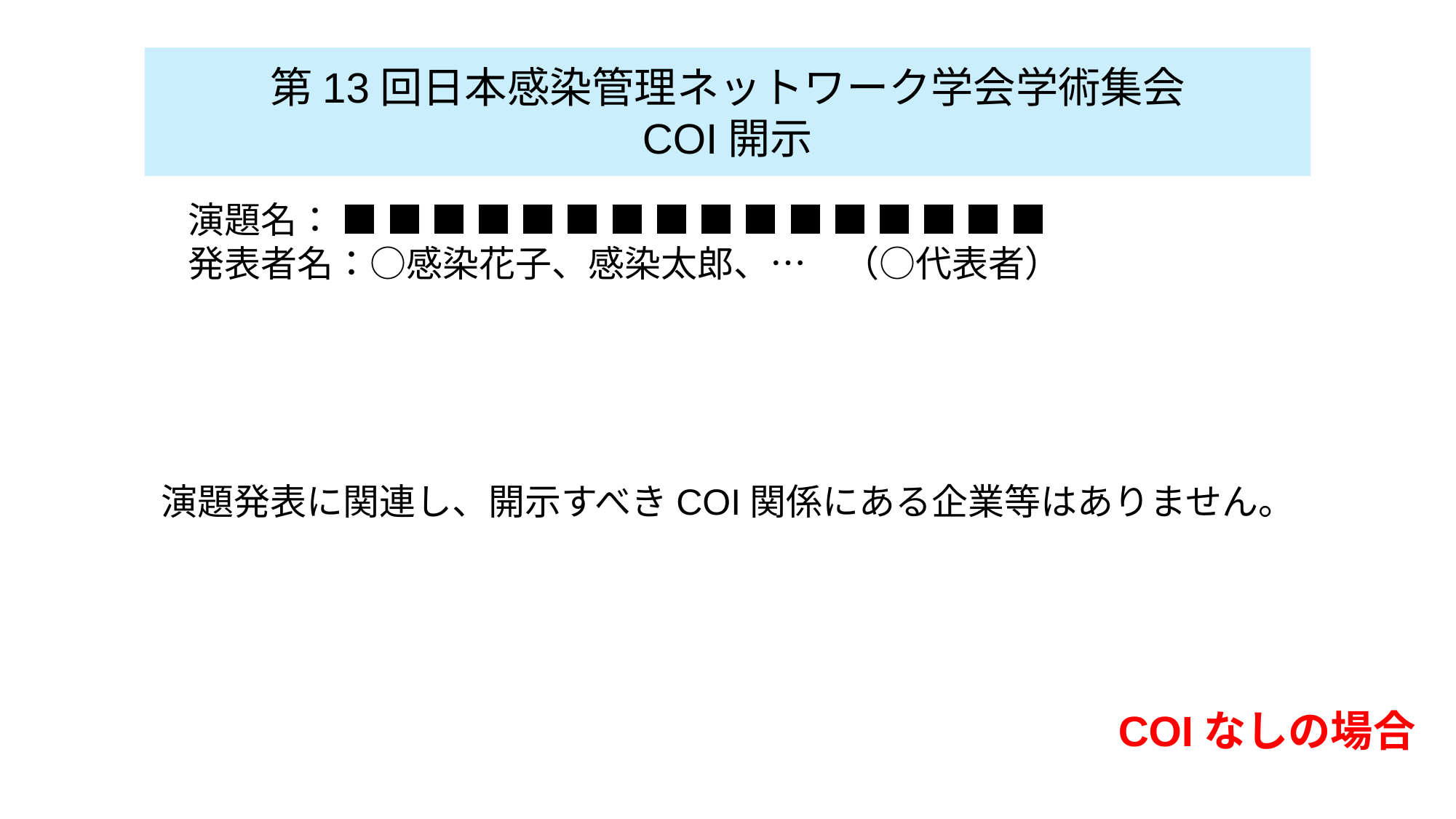

第13回日本感染管理ネットワーク学会学術集会
COI開示
演題名： ■ ■ ■ ■ ■ ■ ■ ■ ■ ■ ■ ■ ■ ■ ■ ■
発表者名：○感染花子、感染太郎、…	（○代表者）
演題発表に関連し、開示すべきCOI関係にある企業等はありません。
COIなしの場合